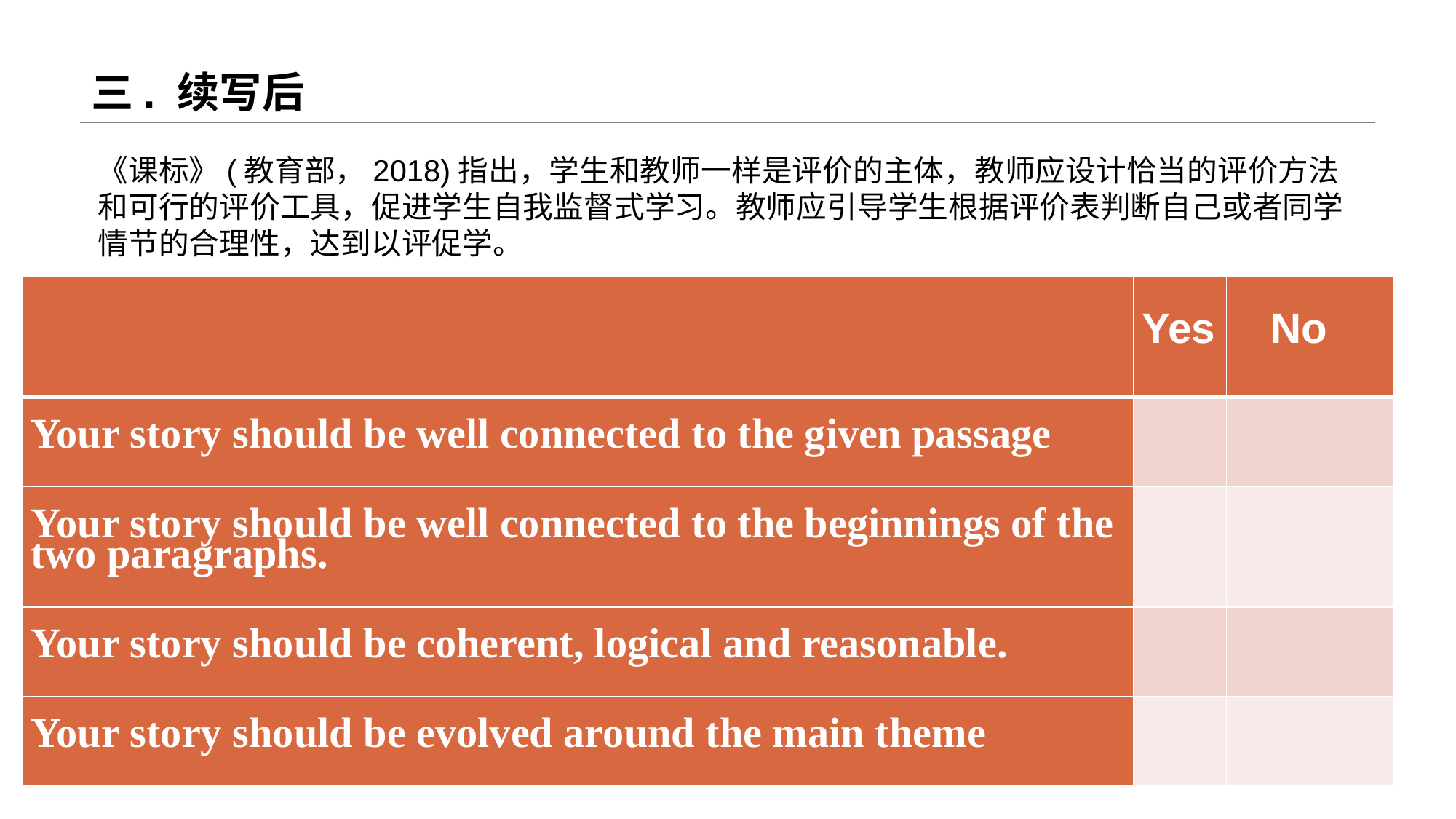

# 三. 续写后
《课标》(教育部，2018)指出，学生和教师一样是评价的主体，教师应设计恰当的评价方法和可行的评价工具，促进学生自我监督式学习。教师应引导学生根据评价表判断自己或者同学情节的合理性，达到以评促学。
|  | Yes | No |
| --- | --- | --- |
| Your story should be well connected to the given passage |  |  |
| Your story should be well connected to the beginnings of the two paragraphs. |  |  |
| Your story should be coherent, logical and reasonable. |  |  |
| Your story should be evolved around the main theme |  |  |
www.islide.cc
26